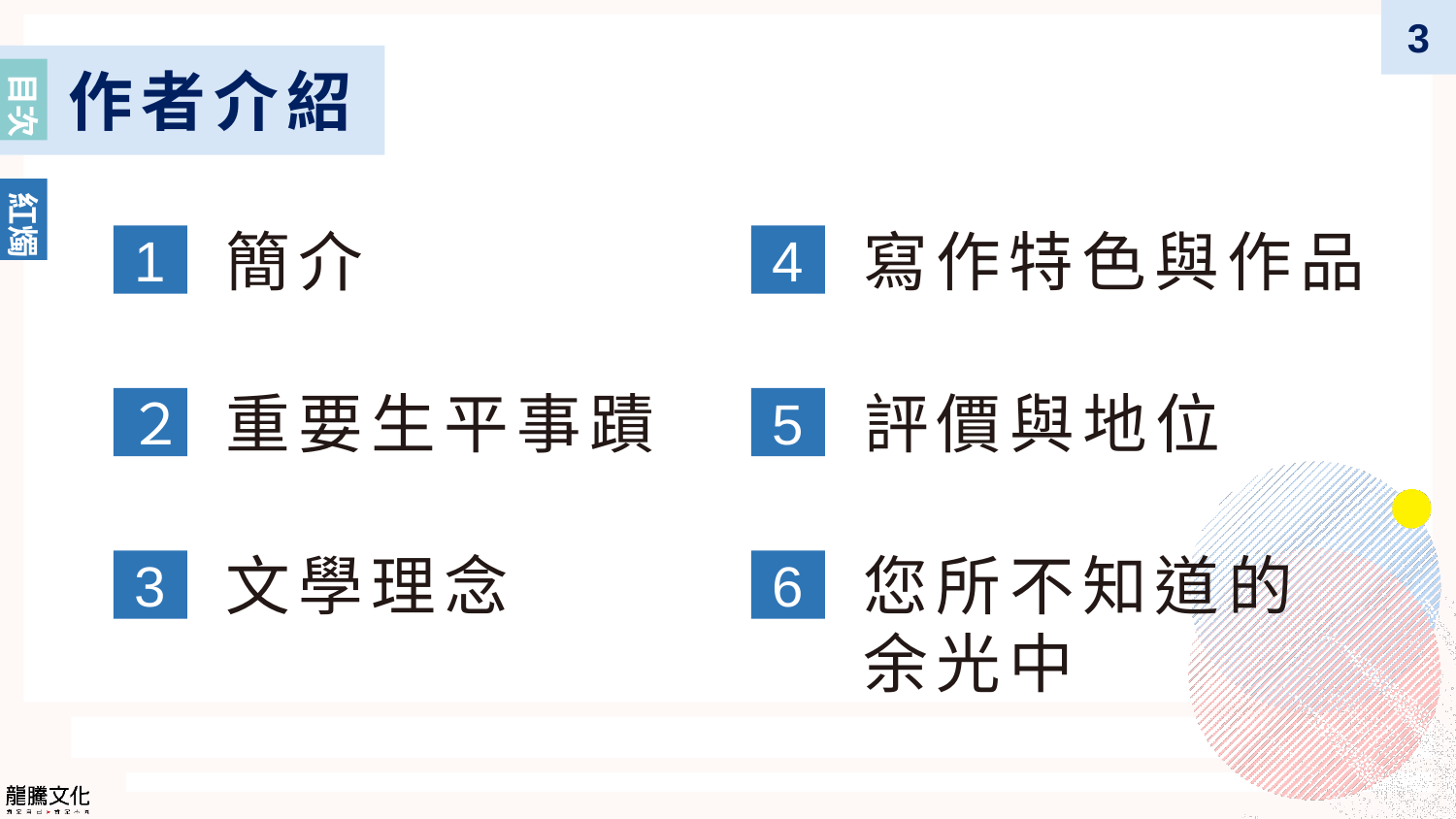

作者介紹
目次
簡介

1
寫作特色與作品

4
重要生平事蹟

２
評價與地位

5
文學理念

3
您所不知道的余光中

6